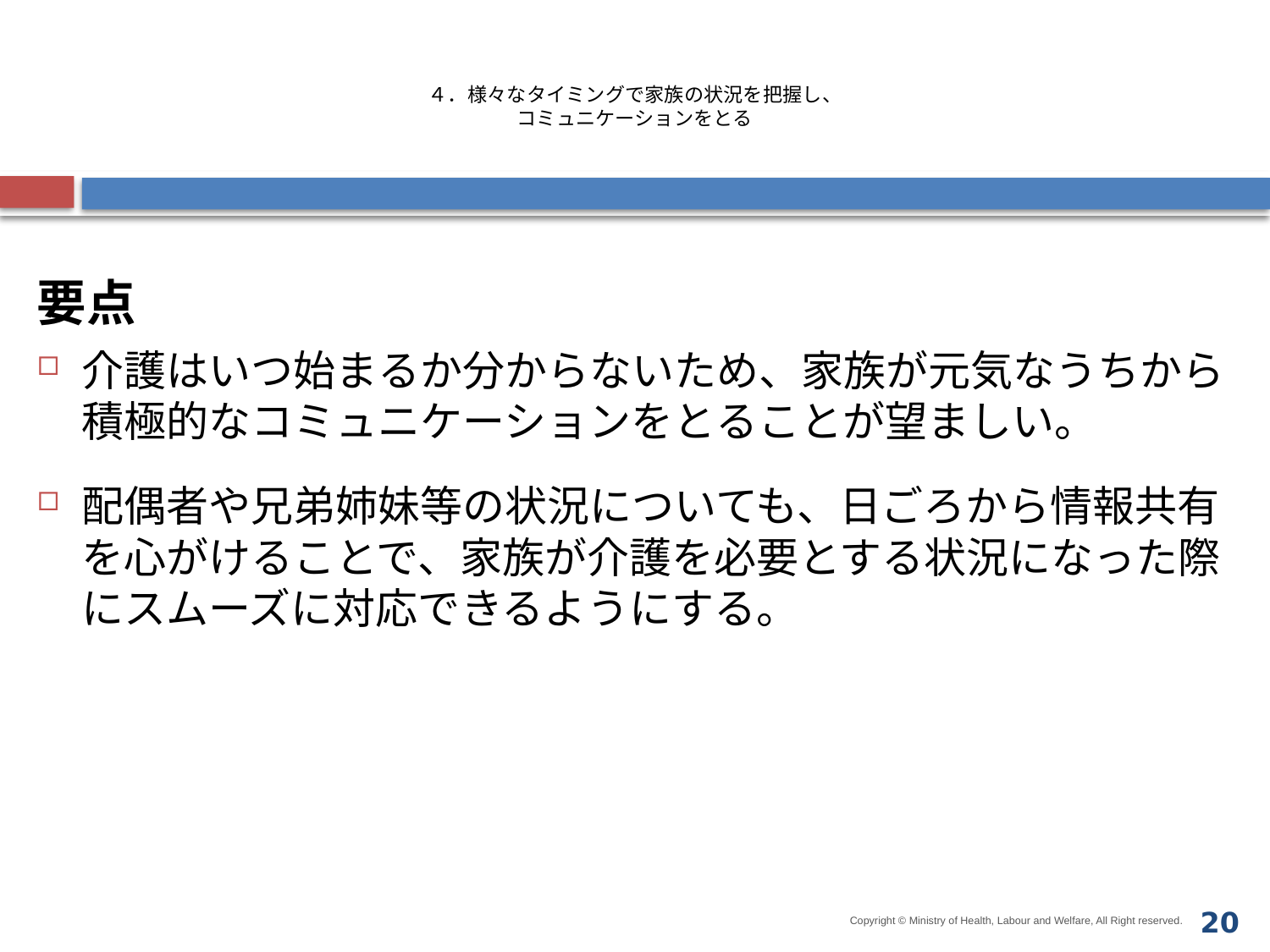

# ４．様々なタイミングで家族の状況を把握し、 コミュニケーションをとる
要点
介護はいつ始まるか分からないため、家族が元気なうちから積極的なコミュニケーションをとることが望ましい。
配偶者や兄弟姉妹等の状況についても、日ごろから情報共有を心がけることで、家族が介護を必要とする状況になった際にスムーズに対応できるようにする。
20